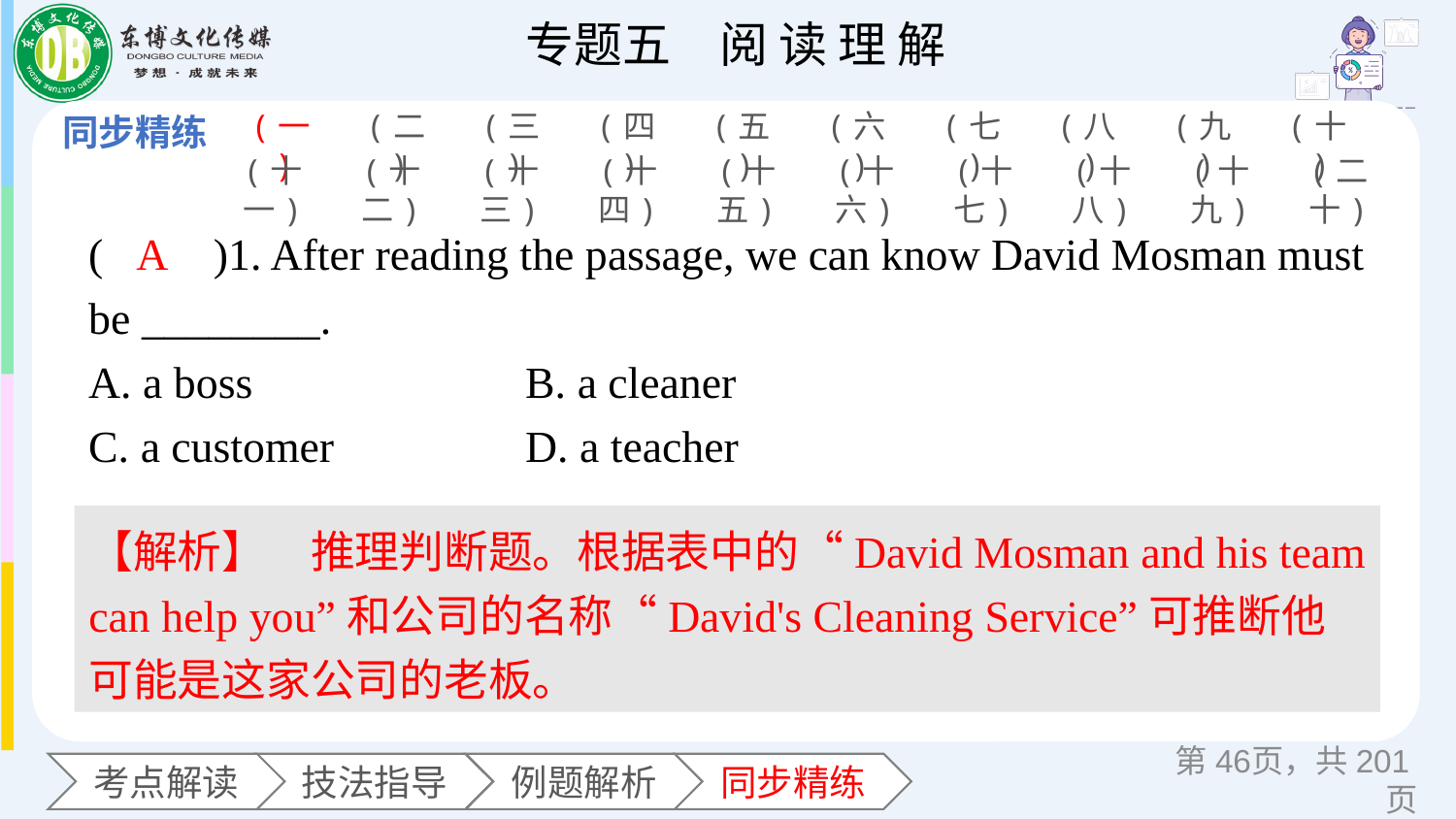

(一)
(二)
(三)
(四)
(五)
(六)
(七)
(八)
(九)
(十)
(十一)
(十二)
(十三)
(十四)
(十五)
(十六)
(十七)
(十八)
(十九)
(二十)
(　　)1. After reading the passage, we can know David Mosman must be ________.
A. a boss    		B. a cleaner
C. a customer    		D. a teacher
A
【解析】　推理判断题。根据表中的“David Mosman and his team can help you”和公司的名称“David's Cleaning Service”可推断他可能是这家公司的老板。
第46页，共201页